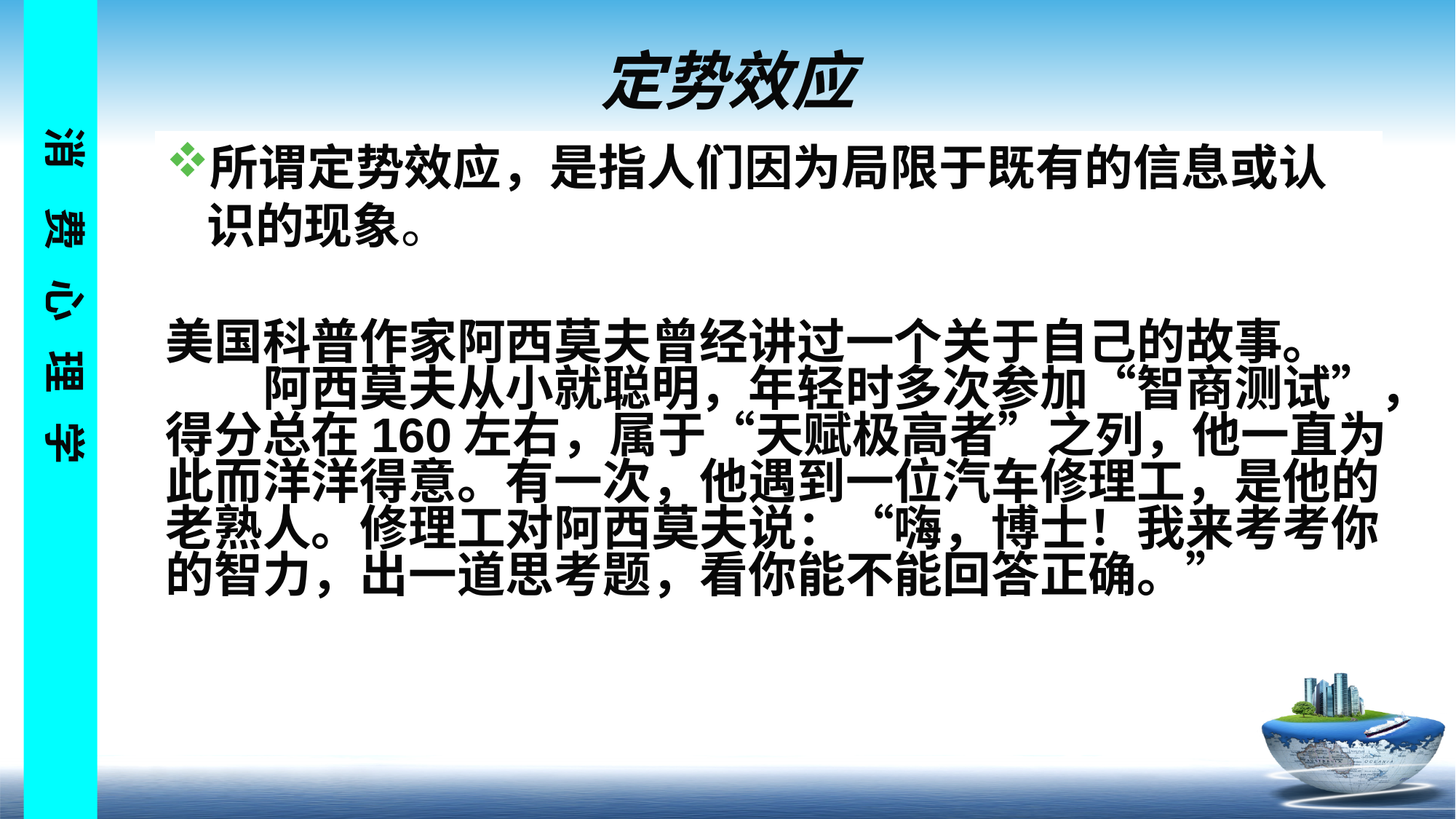

# 定势效应
所谓定势效应，是指人们因为局限于既有的信息或认识的现象。
美国科普作家阿西莫夫曾经讲过一个关于自己的故事。
　　阿西莫夫从小就聪明，年轻时多次参加“智商测试”，得分总在160左右，属于“天赋极高者”之列，他一直为此而洋洋得意。有一次，他遇到一位汽车修理工，是他的老熟人。修理工对阿西莫夫说：“嗨，博士！我来考考你的智力，出一道思考题，看你能不能回答正确。”